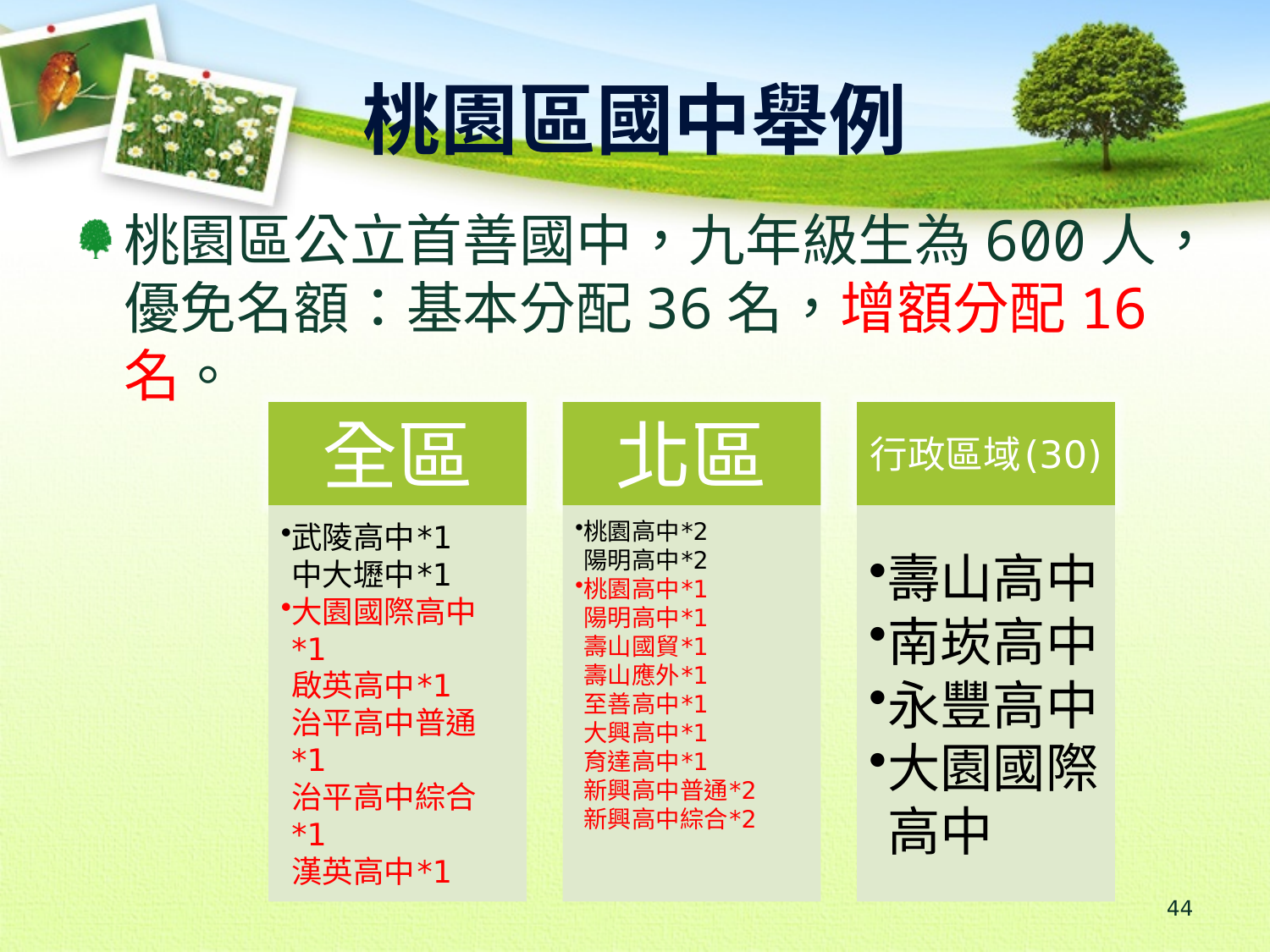

# 桃園區國中舉例
桃園區公立首善國中，九年級生為600人，優免名額：基本分配36名，增額分配16名。
全區
武陵高中*1
中大壢中*1
北區
桃園高中*2
陽明高中*2
行政區域(30)
大園國際高中
壽山高中
南崁高中
永豐高中
大園國際高中*1
啟英高中*1
治平高中普通*1
治平高中綜合*1
漢英高中*1
桃園高中*1
陽明高中*1
壽山國貿*1
壽山應外*1
至善高中*1
大興高中*1
育達高中*1
新興高中普通*2
新興高中綜合*2
44